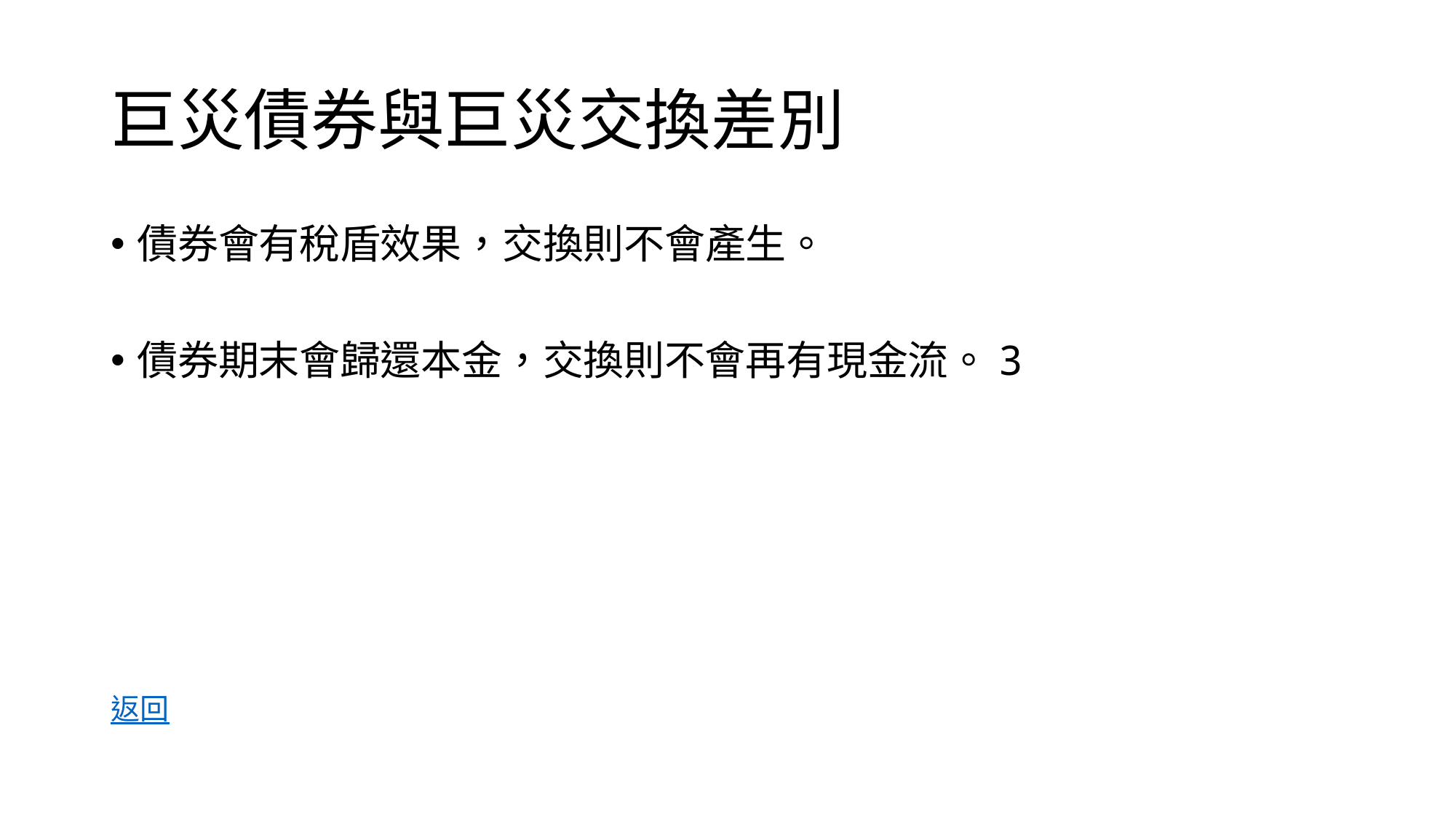

# 巨災債券與巨災交換差別
債券會有稅盾效果，交換則不會產生。

債券期末會歸還本金，交換則不會再有現金流。3

返回